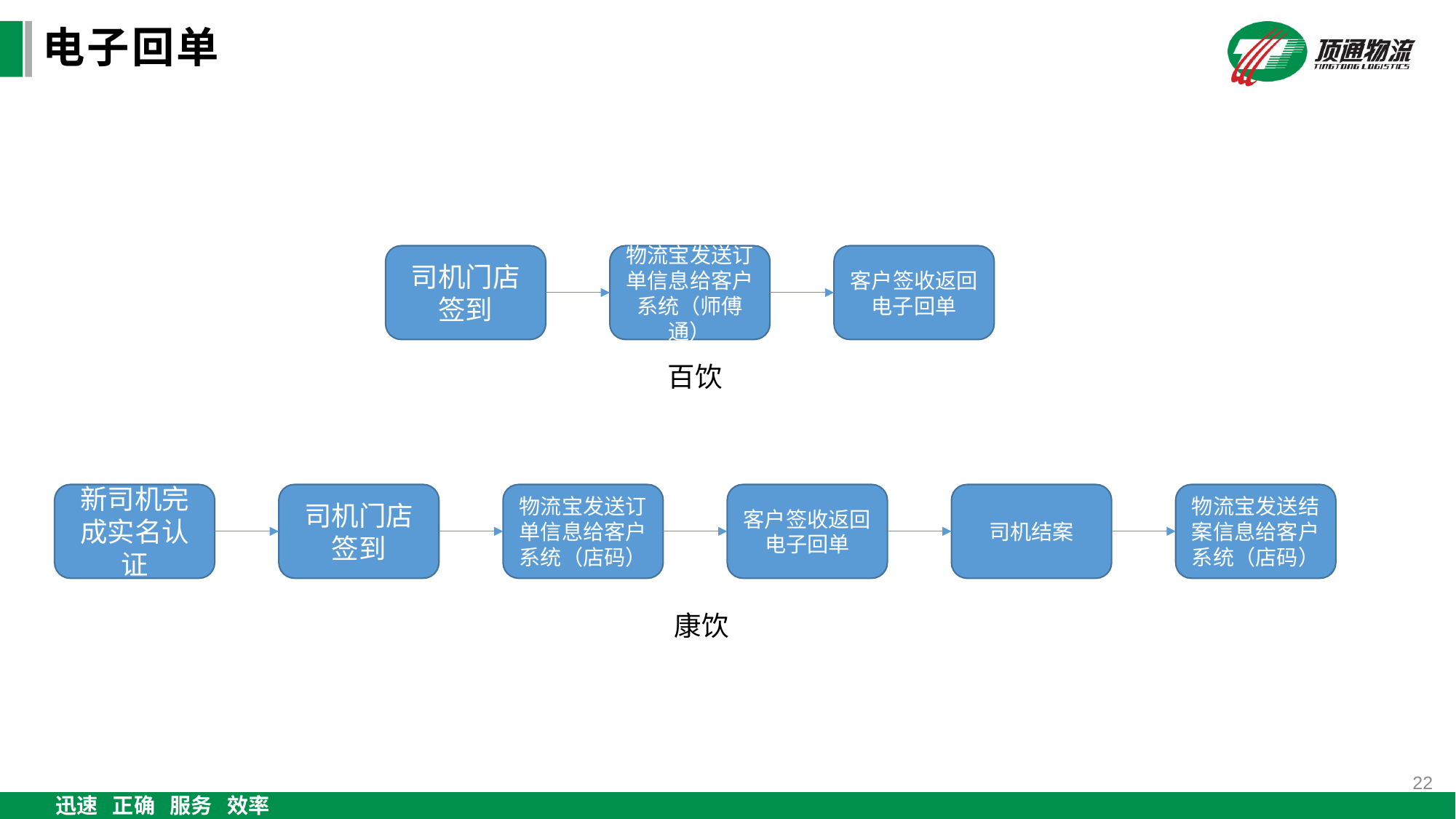

# 电子回单
物流宝发送订单信息给客户系统（师傅通）
客户签收返回电子回单
司机门店签到
百饮
新司机完成实名认证
物流宝发送订单信息给客户系统（店码）
客户签收返回电子回单
司机结案
物流宝发送结案信息给客户系统（店码）
司机门店签到
康饮
22